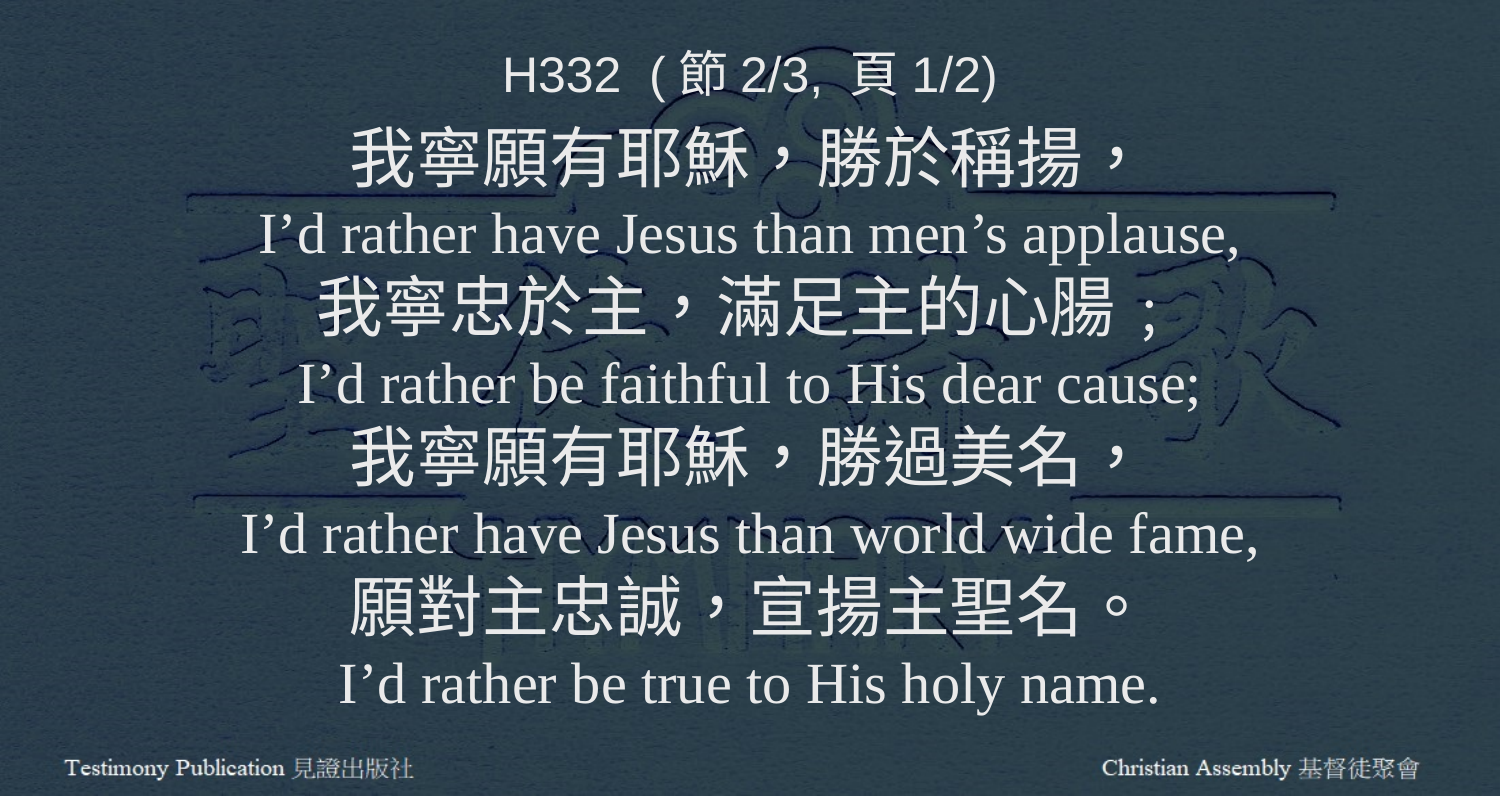

H332  (節2/3, 頁1/2)
我寧願有耶穌，勝於稱揚，
I’d rather have Jesus than men’s applause,
我寧忠於主，滿足主的心腸﹔
I’d rather be faithful to His dear cause;
我寧願有耶穌，勝過美名，
I’d rather have Jesus than world wide fame,
願對主忠誠，宣揚主聖名。
I’d rather be true to His holy name.